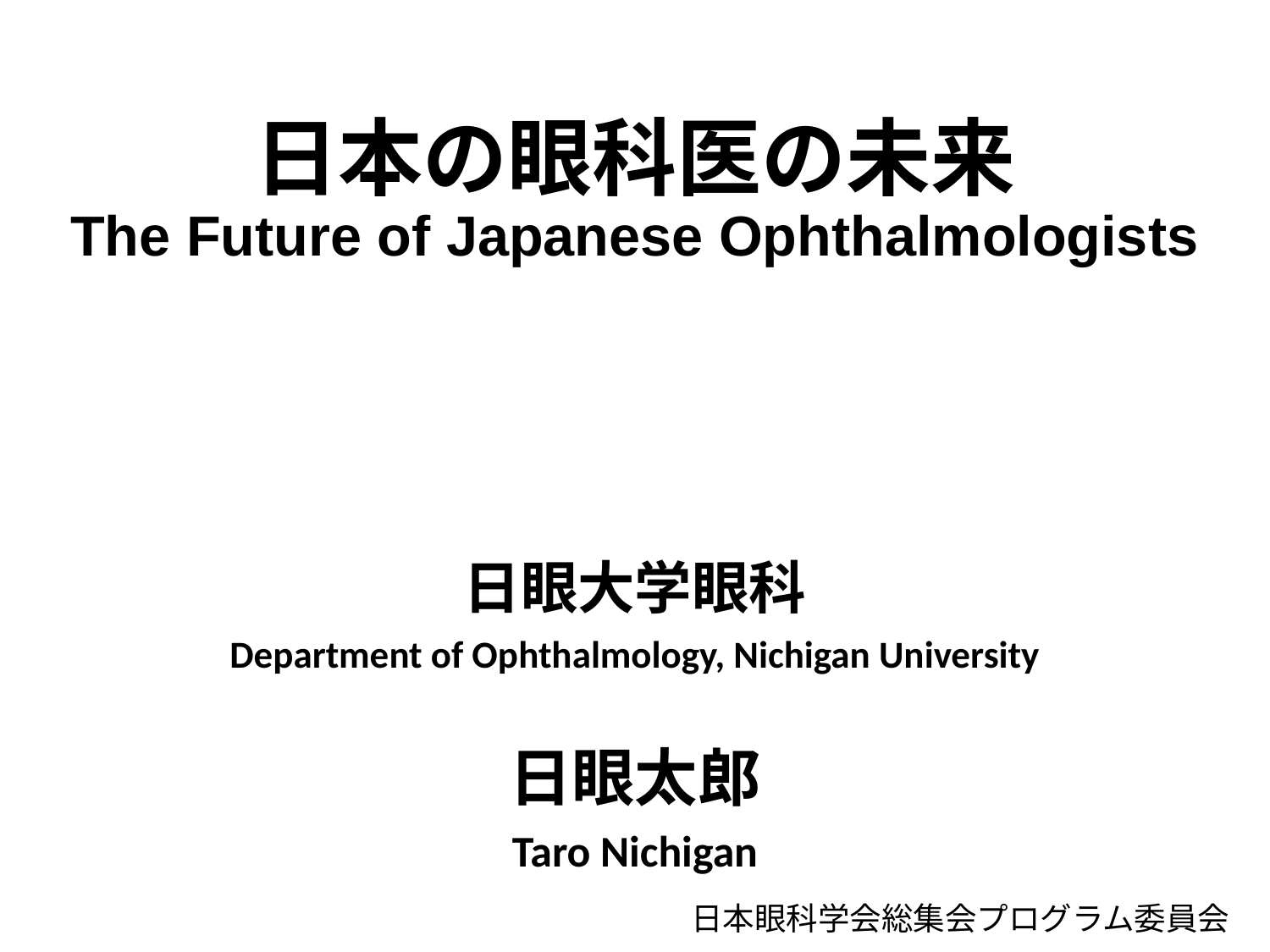

# 日本の眼科医の未来 The Future of Japanese Ophthalmologists
日眼大学眼科
Department of Ophthalmology, Nichigan University

日眼太郎
Taro Nichigan
日本眼科学会総集会プログラム委員会